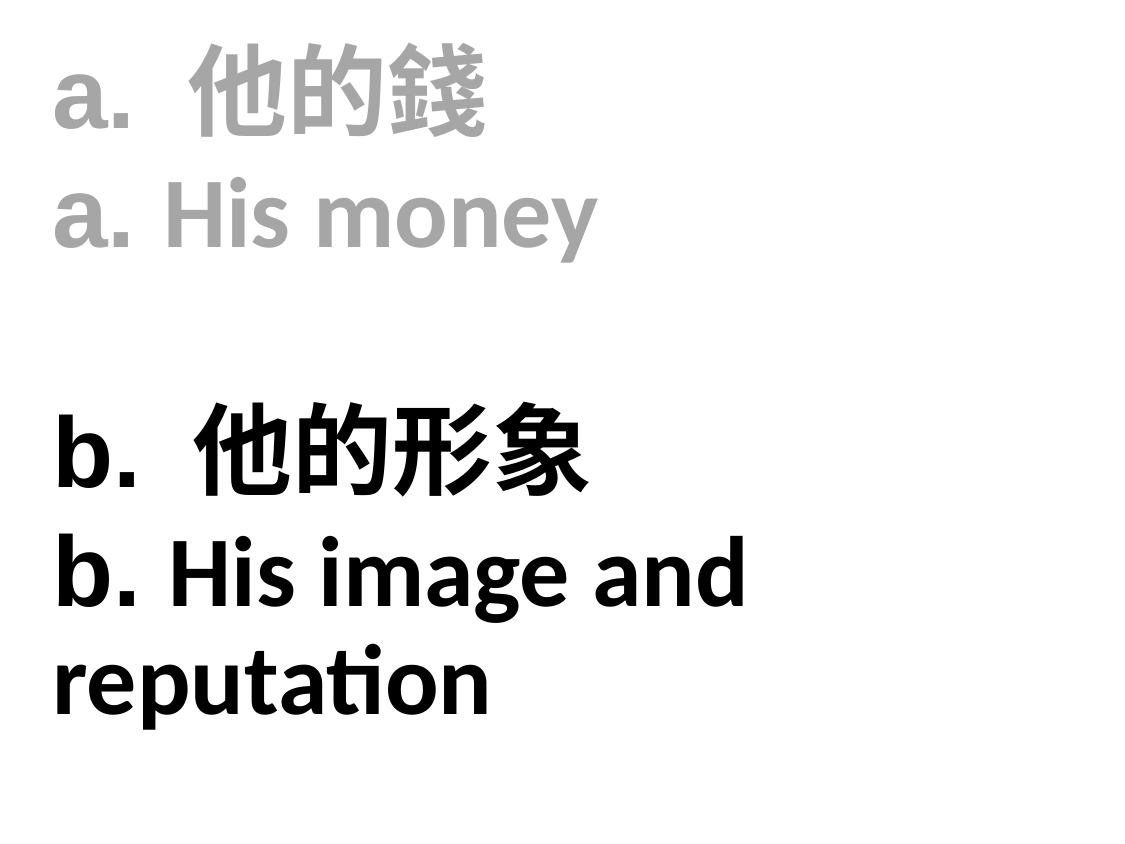

a. 他的錢
a. His money

b. 他的形象
b. His image and reputation